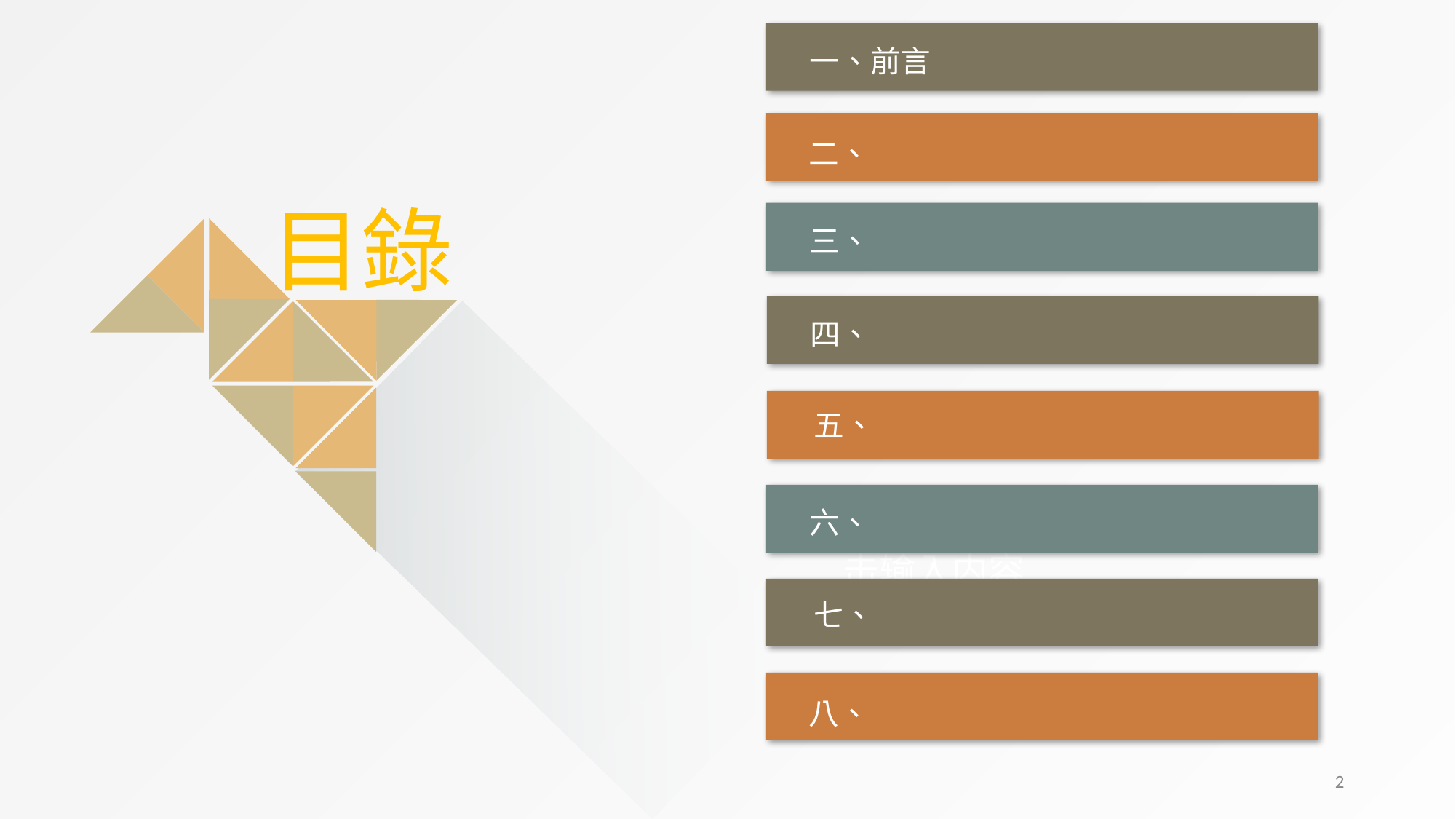

一、前言

二、
目錄

三、

四、

   五、

六、
击输入内容

 七、

八、
2